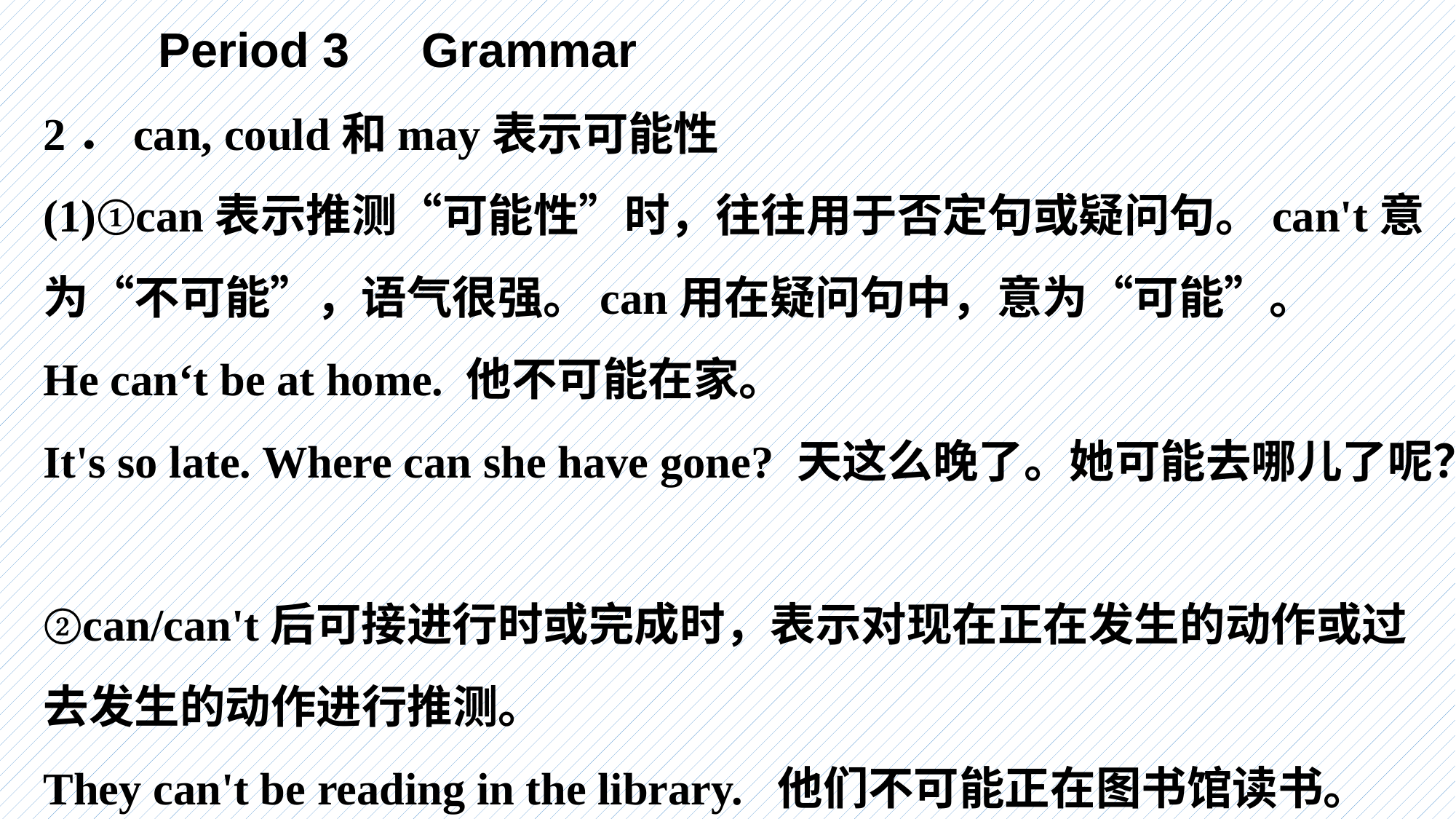

Period 3　Grammar
2．can, could和may表示可能性
(1)①can表示推测“可能性”时，往往用于否定句或疑问句。can't意为“不可能”，语气很强。can用在疑问句中，意为“可能”。
He can‘t be at home. 他不可能在家。
It's so late. Where can she have gone? 天这么晚了。她可能去哪儿了呢？
②can/can't后可接进行时或完成时，表示对现在正在发生的动作或过去发生的动作进行推测。
They can't be reading in the library.  他们不可能正在图书馆读书。